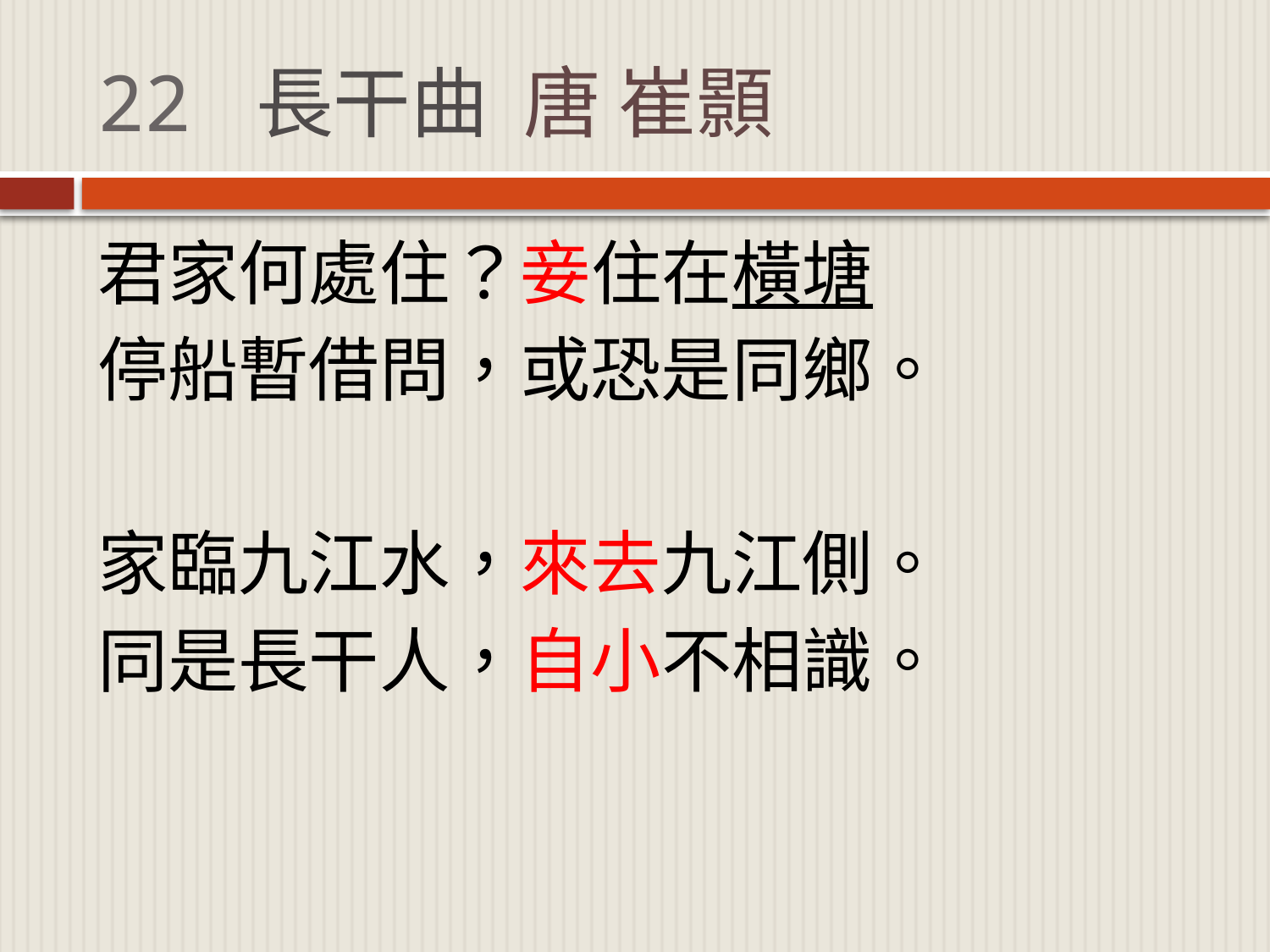

# 22 長干曲  唐 崔顥
君家何處住？妾住在橫塘
停船暫借問，或恐是同鄉。

家臨九江水，來去九江側。
同是長干人，自小不相識。